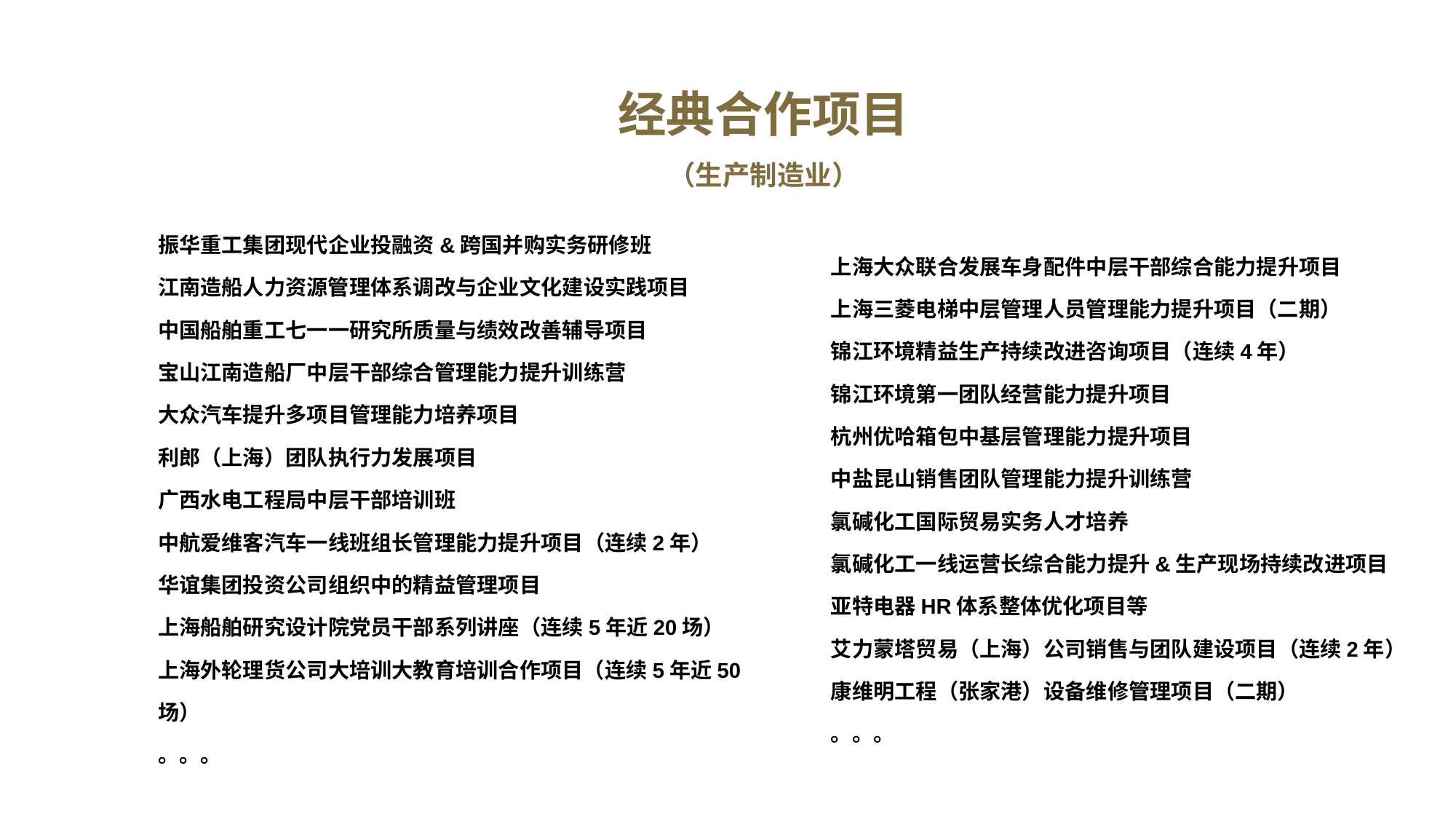

经典合作项目
（生产制造业）
振华重工集团现代企业投融资&跨国并购实务研修班
江南造船人力资源管理体系调改与企业文化建设实践项目
中国船舶重工七一一研究所质量与绩效改善辅导项目
宝山江南造船厂中层干部综合管理能力提升训练营
大众汽车提升多项目管理能力培养项目
利郎（上海）团队执行力发展项目
广西水电工程局中层干部培训班
中航爱维客汽车一线班组长管理能力提升项目（连续2年）
华谊集团投资公司组织中的精益管理项目
上海船舶研究设计院党员干部系列讲座（连续5年近20场）
上海外轮理货公司大培训大教育培训合作项目（连续5年近50场）
。。。
上海大众联合发展车身配件中层干部综合能力提升项目
上海三菱电梯中层管理人员管理能力提升项目（二期）
锦江环境精益生产持续改进咨询项目（连续4年）
锦江环境第一团队经营能力提升项目
杭州优哈箱包中基层管理能力提升项目
中盐昆山销售团队管理能力提升训练营
氯碱化工国际贸易实务人才培养
氯碱化工一线运营长综合能力提升&生产现场持续改进项目
亚特电器HR体系整体优化项目等
艾力蒙塔贸易（上海）公司销售与团队建设项目（连续2年）
康维明工程（张家港）设备维修管理项目（二期）
。。。